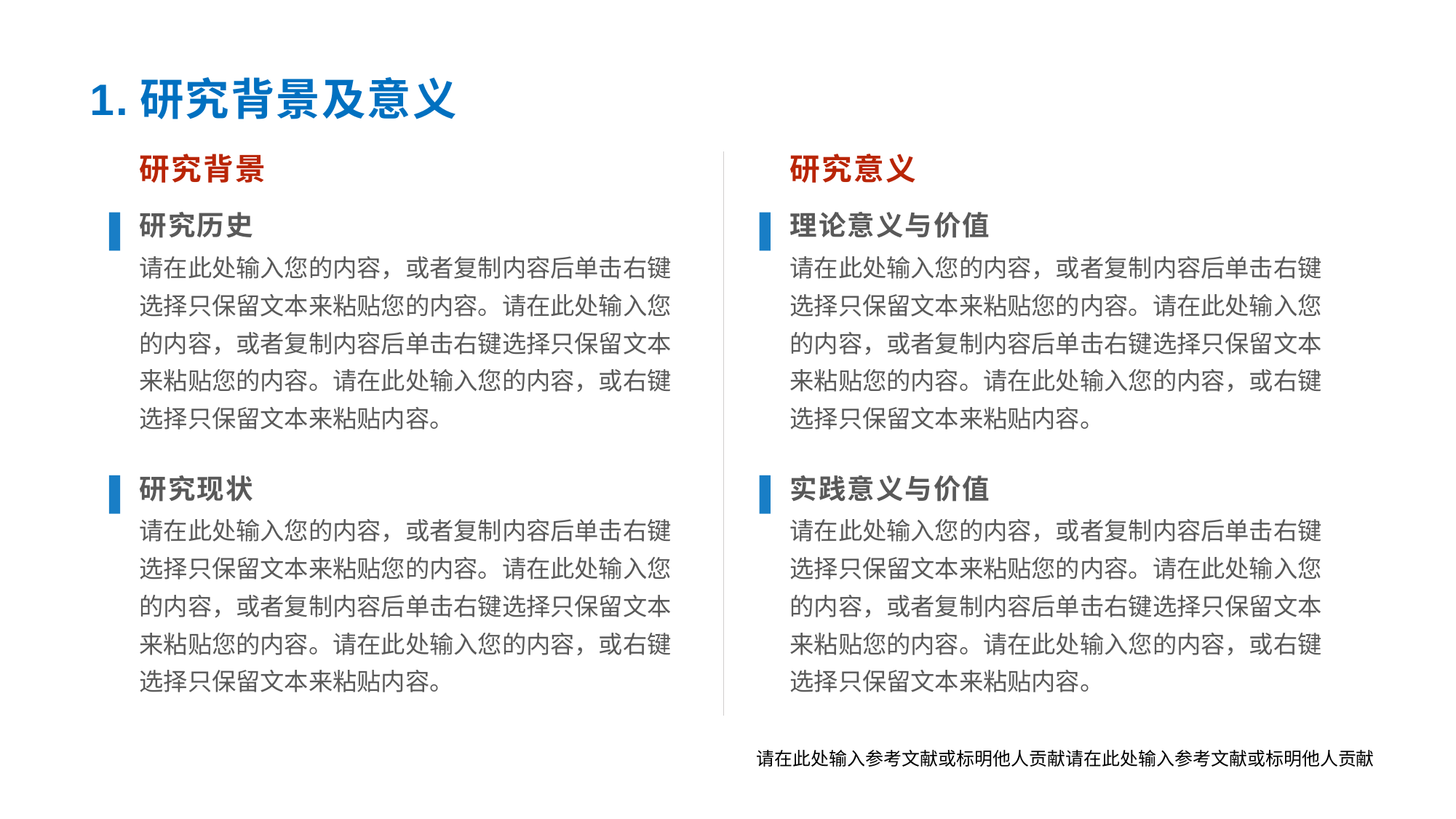

# 1.研究背景及意义
研究背景
研究意义

研究历史

理论意义与价值
请在此处输入您的内容，或者复制内容后单击右键选择只保留文本来粘贴您的内容。请在此处输入您的内容，或者复制内容后单击右键选择只保留文本来粘贴您的内容。请在此处输入您的内容，或右键选择只保留文本来粘贴内容。
请在此处输入您的内容，或者复制内容后单击右键选择只保留文本来粘贴您的内容。请在此处输入您的内容，或者复制内容后单击右键选择只保留文本来粘贴您的内容。请在此处输入您的内容，或右键选择只保留文本来粘贴内容。

研究现状

实践意义与价值
请在此处输入您的内容，或者复制内容后单击右键选择只保留文本来粘贴您的内容。请在此处输入您的内容，或者复制内容后单击右键选择只保留文本来粘贴您的内容。请在此处输入您的内容，或右键选择只保留文本来粘贴内容。
请在此处输入您的内容，或者复制内容后单击右键选择只保留文本来粘贴您的内容。请在此处输入您的内容，或者复制内容后单击右键选择只保留文本来粘贴您的内容。请在此处输入您的内容，或右键选择只保留文本来粘贴内容。
请在此处输入参考文献或标明他人贡献请在此处输入参考文献或标明他人贡献